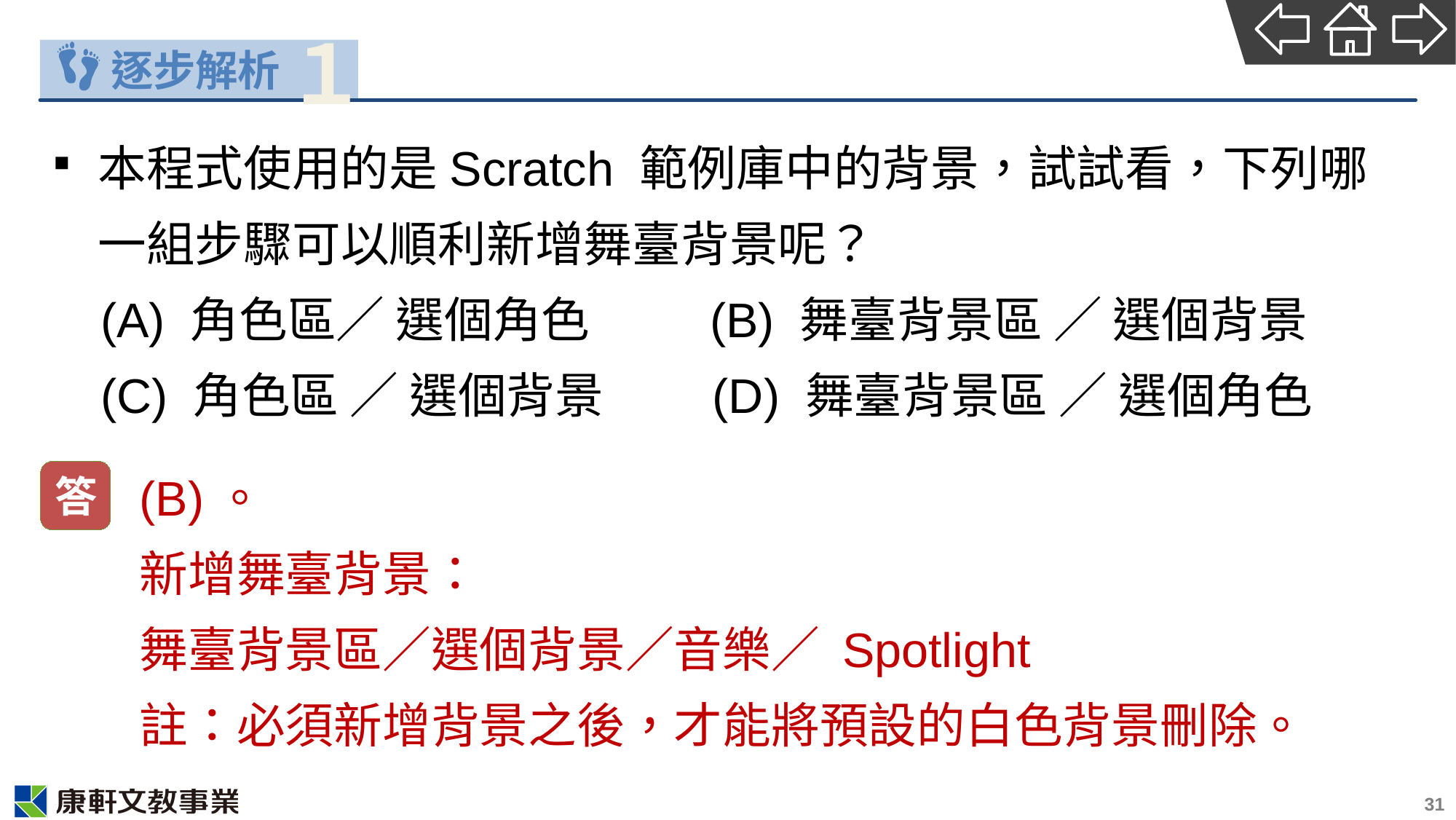

１
本程式使用的是Scratch 範例庫中的背景，試試看，下列哪一組步驟可以順利新增舞臺背景呢？
(A) 角色區／ 選個角色　 　(B) 舞臺背景區 ／ 選個背景
(C) 角色區 ／ 選個背景　　(D) 舞臺背景區 ／ 選個角色

(B)。
新增舞臺背景：
舞臺背景區／選個背景／音樂／ Spotlight
註：必須新增背景之後，才能將預設的白色背景刪除。
答
31